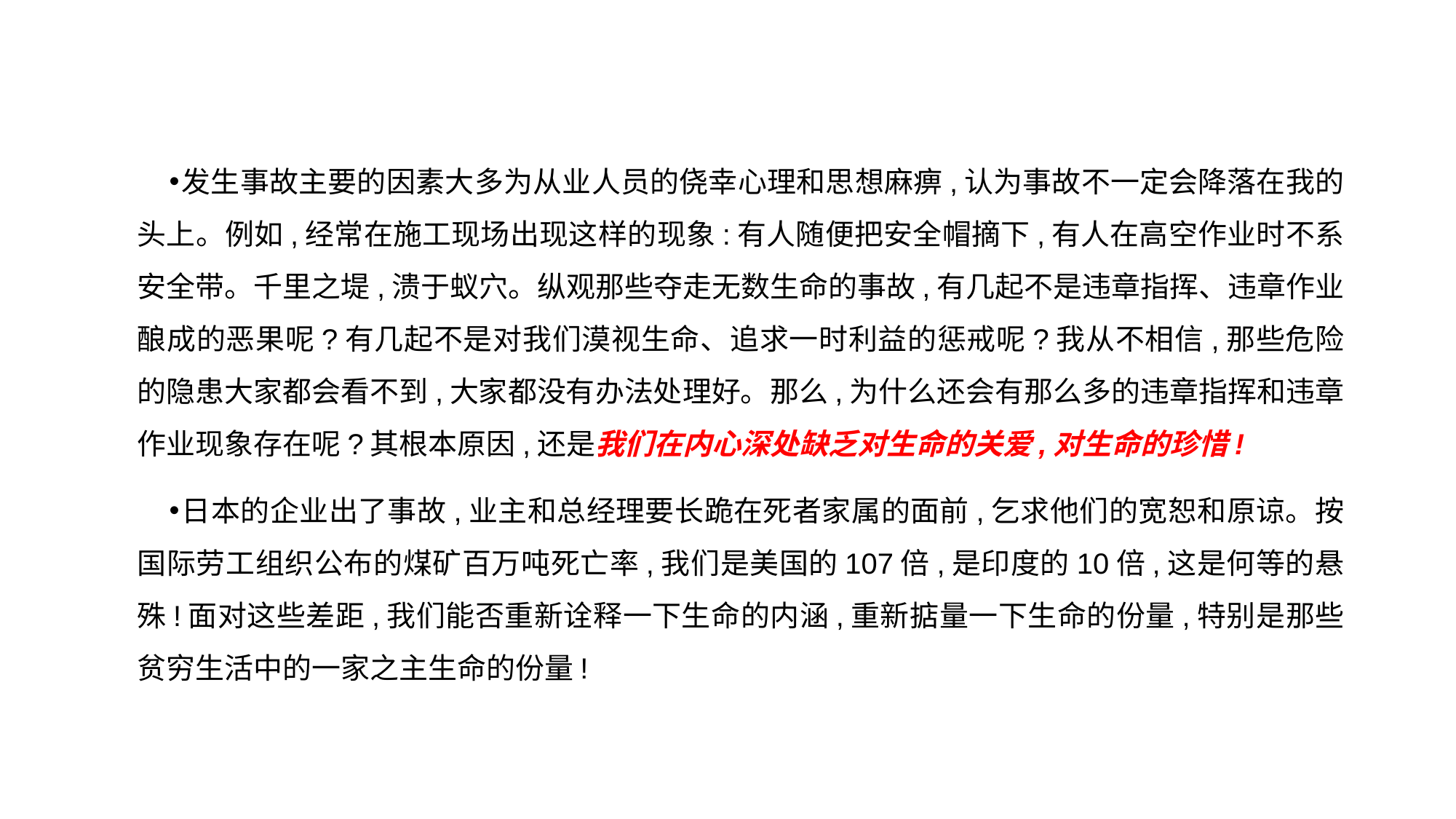

#
发生事故主要的因素大多为从业人员的侥幸心理和思想麻痹,认为事故不一定会降落在我的头上。例如,经常在施工现场出现这样的现象:有人随便把安全帽摘下,有人在高空作业时不系安全带。千里之堤,溃于蚁穴。纵观那些夺走无数生命的事故,有几起不是违章指挥、违章作业酿成的恶果呢?有几起不是对我们漠视生命、追求一时利益的惩戒呢?我从不相信,那些危险的隐患大家都会看不到,大家都没有办法处理好。那么,为什么还会有那么多的违章指挥和违章作业现象存在呢?其根本原因,还是我们在内心深处缺乏对生命的关爱,对生命的珍惜!
日本的企业出了事故,业主和总经理要长跪在死者家属的面前,乞求他们的宽恕和原谅。按国际劳工组织公布的煤矿百万吨死亡率,我们是美国的107倍,是印度的10倍,这是何等的悬殊!面对这些差距,我们能否重新诠释一下生命的内涵,重新掂量一下生命的份量,特别是那些贫穷生活中的一家之主生命的份量!